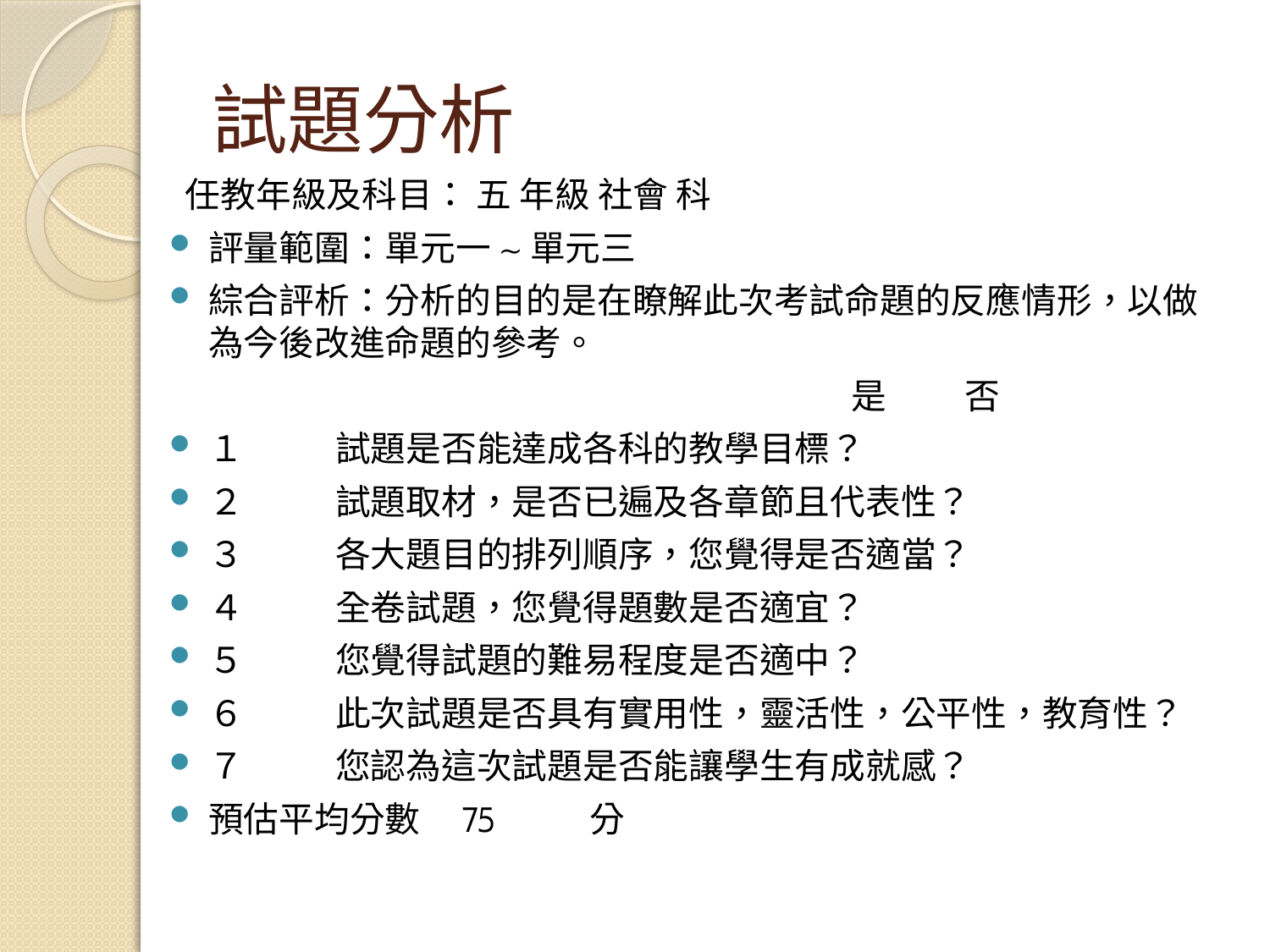

# 試題分析
 任教年級及科目： 五 年級 社會 科
評量範圍：單元一~單元三
綜合評析：分析的目的是在瞭解此次考試命題的反應情形，以做為今後改進命題的參考。
                                                                                      是          否
１ 	試題是否能達成各科的教學目標？
２ 	試題取材，是否已遍及各章節且代表性？
３ 	各大題目的排列順序，您覺得是否適當？
４ 	全卷試題，您覺得題數是否適宜？
５ 	您覺得試題的難易程度是否適中？
６ 	此次試題是否具有實用性，靈活性，公平性，教育性？
７ 	您認為這次試題是否能讓學生有成就感？
預估平均分數 	75 	分